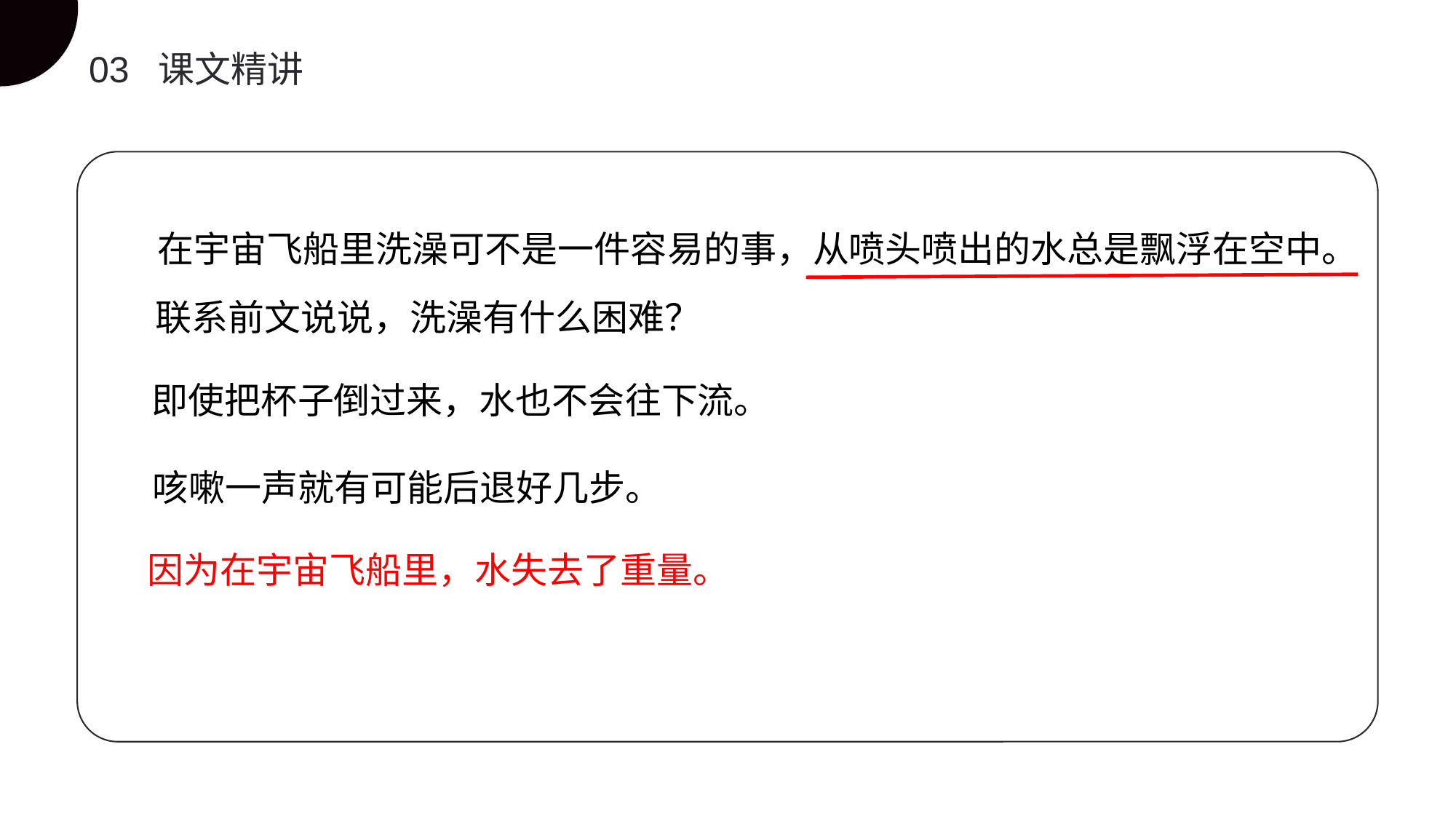

03  课文精讲
在宇宙飞船里洗澡可不是一件容易的事，从喷头喷出的水总是飘浮在空中。
联系前文说说，洗澡有什么困难？
即使把杯子倒过来，水也不会往下流。
咳嗽一声就有可能后退好几步。
因为在宇宙飞船里，水失去了重量。